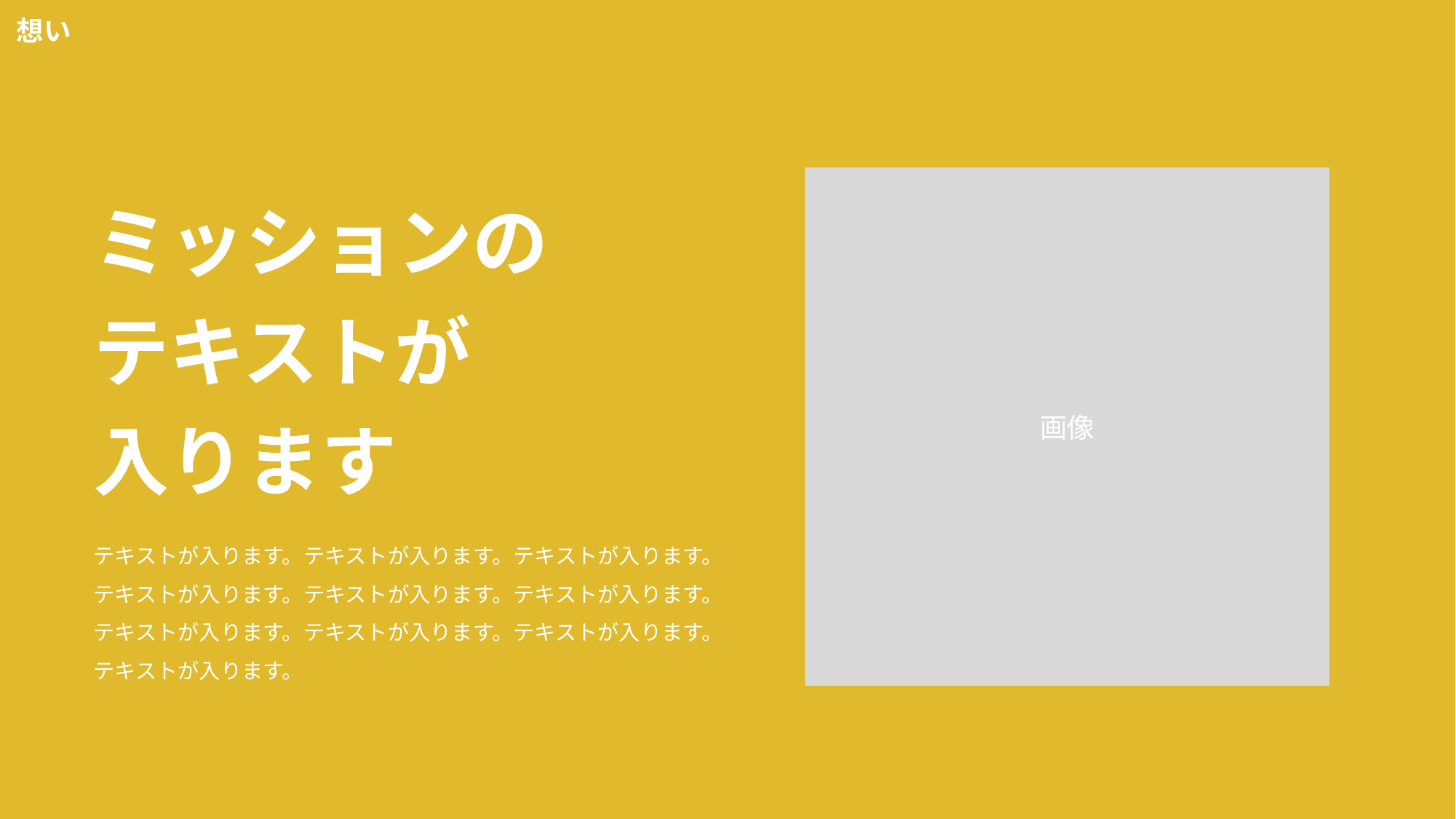

想い
画像
ミッションの
テキストが
入ります
テキストが入ります。テキストが入ります。テキストが入ります。テキストが入ります。テキストが入ります。テキストが入ります。テキストが入ります。テキストが入ります。テキストが入ります。テキストが入ります。
2